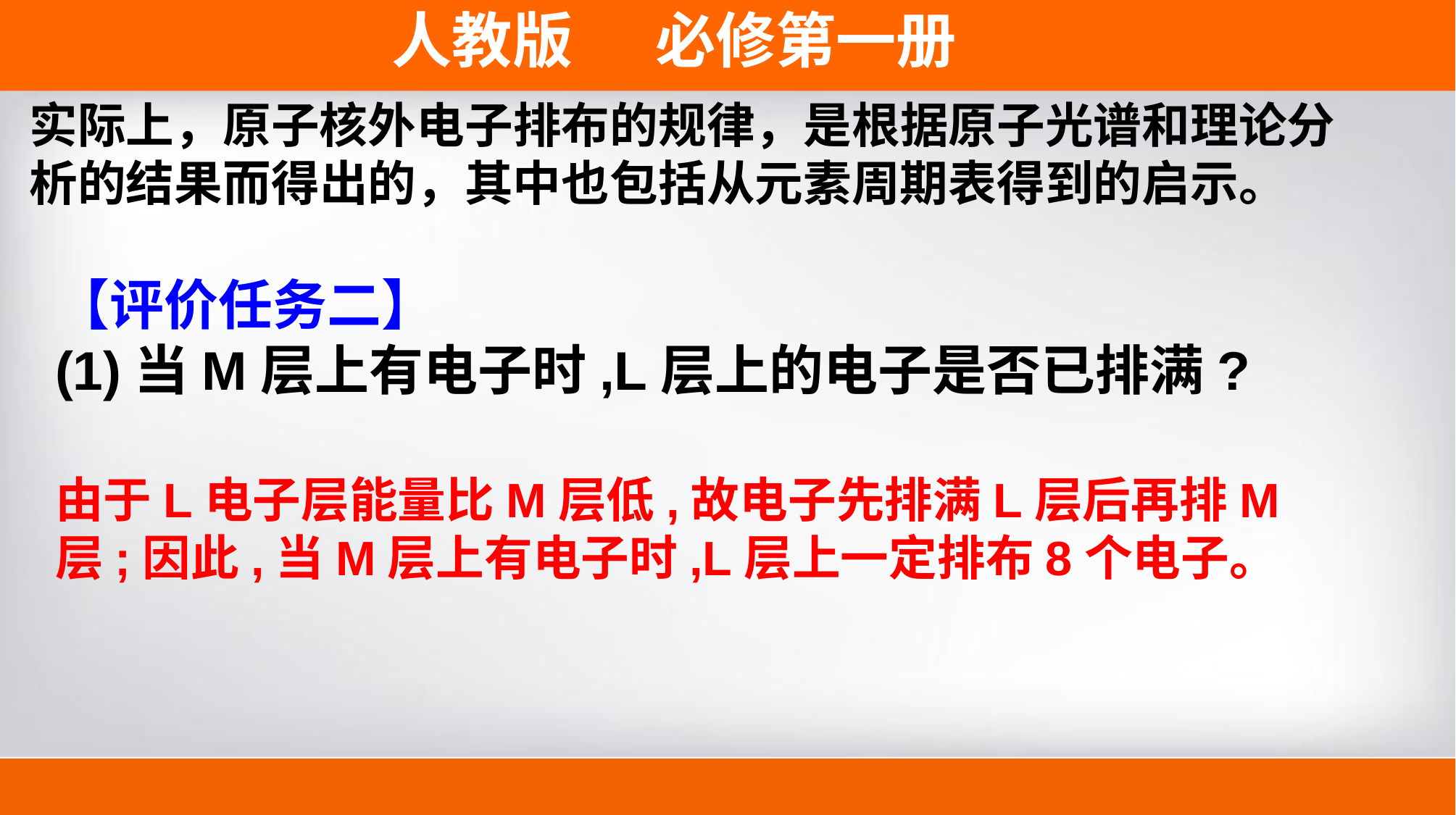

实际上，原子核外电子排布的规律，是根据原子光谱和理论分析的结果而得出的，其中也包括从元素周期表得到的启示。
【评价任务二】
(1)当M层上有电子时,L层上的电子是否已排满?
由于L电子层能量比M层低,故电子先排满L层后再排M层;因此,当M层上有电子时,L层上一定排布8个电子。